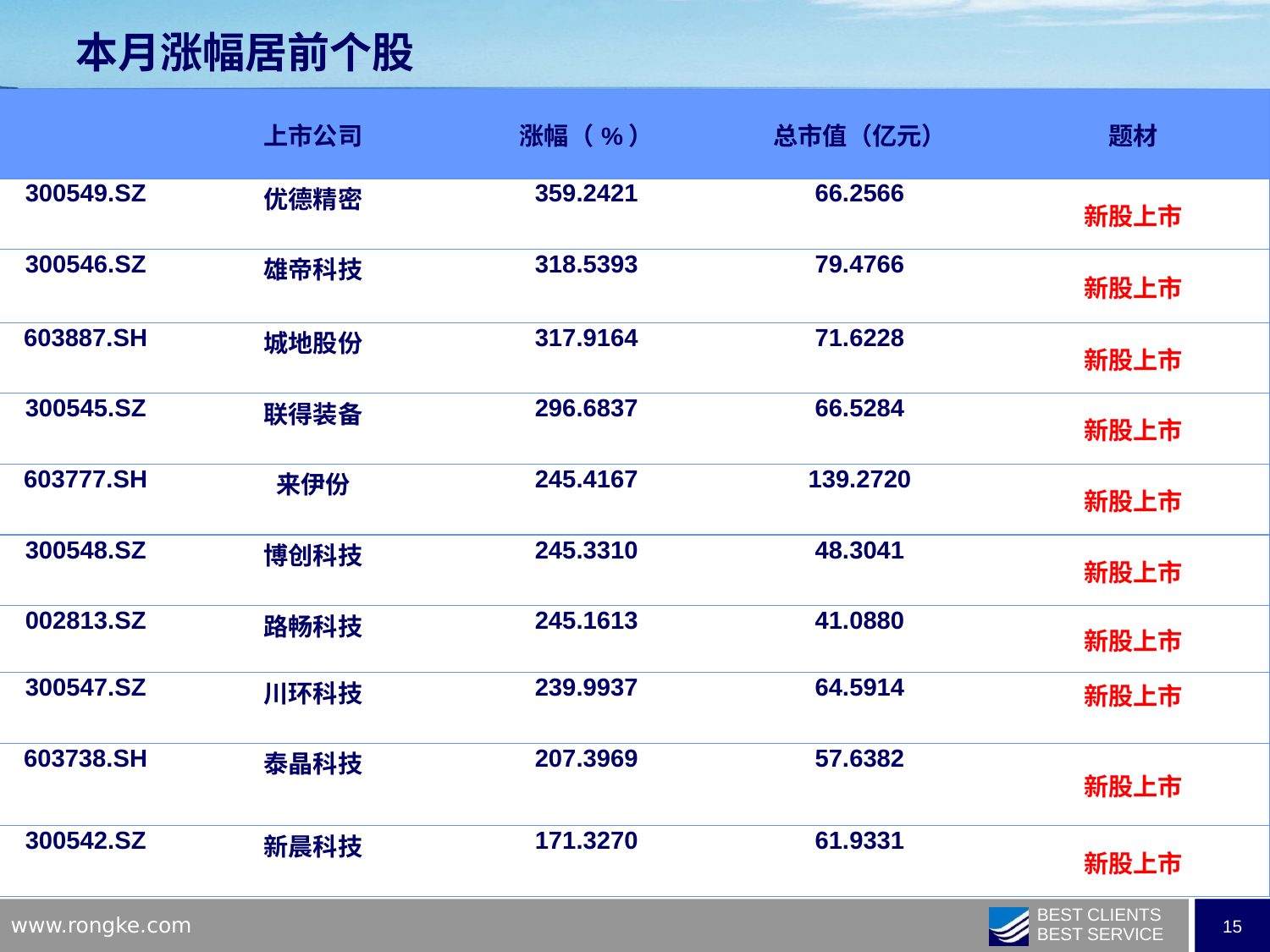

本月涨幅居前个股
|  | 上市公司 | 涨幅（%） | 总市值（亿元） | 题材 |
| --- | --- | --- | --- | --- |
| 300549.SZ | 优德精密 | 359.2421 | 66.2566 | 新股上市 |
| 300546.SZ | 雄帝科技 | 318.5393 | 79.4766 | 新股上市 |
| 603887.SH | 城地股份 | 317.9164 | 71.6228 | 新股上市 |
| 300545.SZ | 联得装备 | 296.6837 | 66.5284 | 新股上市 |
| 603777.SH | 来伊份 | 245.4167 | 139.2720 | 新股上市 |
| 300548.SZ | 博创科技 | 245.3310 | 48.3041 | 新股上市 |
| 002813.SZ | 路畅科技 | 245.1613 | 41.0880 | 新股上市 |
| 300547.SZ | 川环科技 | 239.9937 | 64.5914 | 新股上市 |
| 603738.SH | 泰晶科技 | 207.3969 | 57.6382 | 新股上市 |
| 300542.SZ | 新晨科技 | 171.3270 | 61.9331 | 新股上市 |